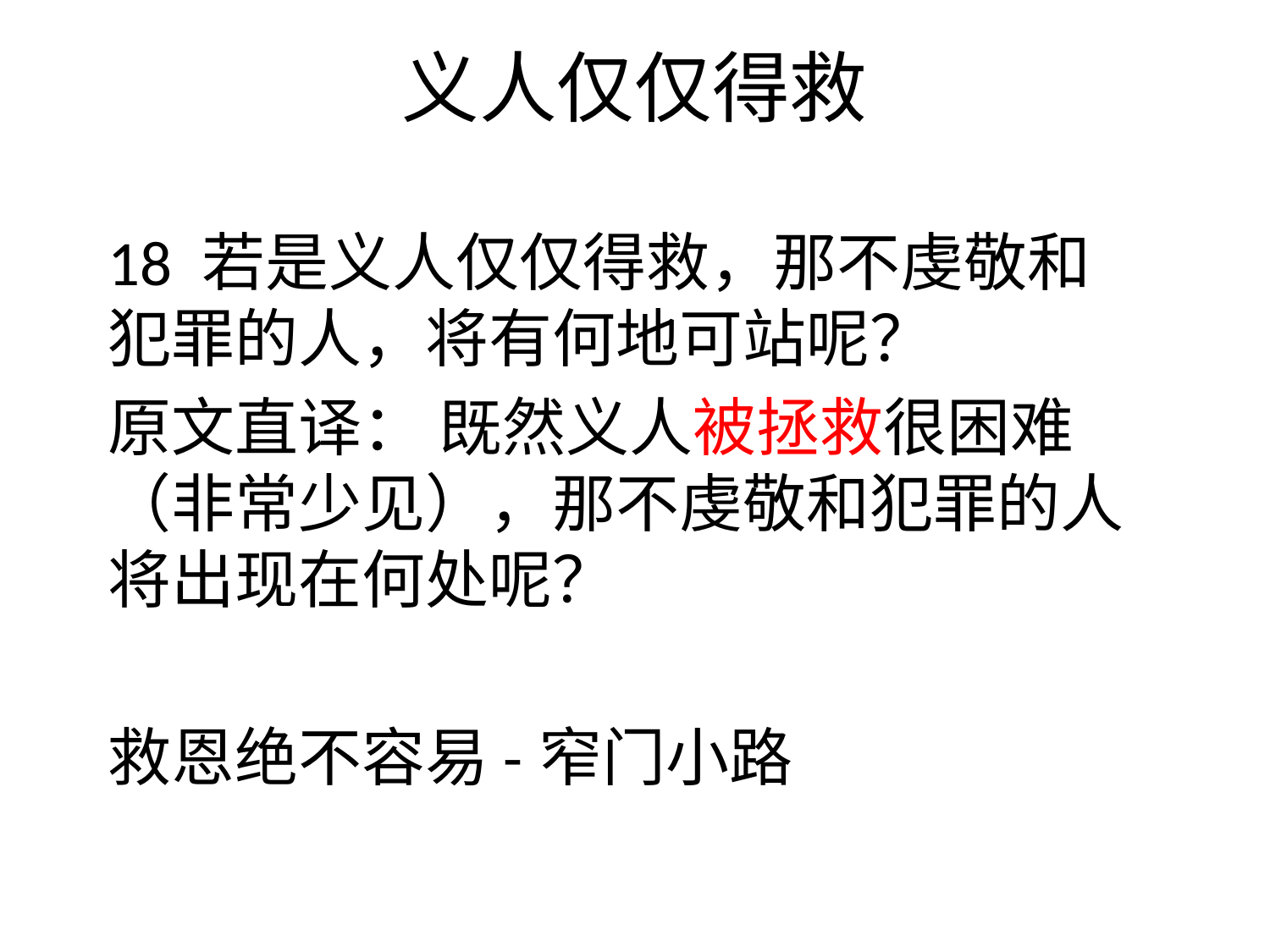

# 义人仅仅得救
18 若是义人仅仅得救，那不虔敬和犯罪的人，将有何地可站呢？
原文直译： 既然义人被拯救很困难（非常少见），那不虔敬和犯罪的人将出现在何处呢？

救恩绝不容易-窄门小路